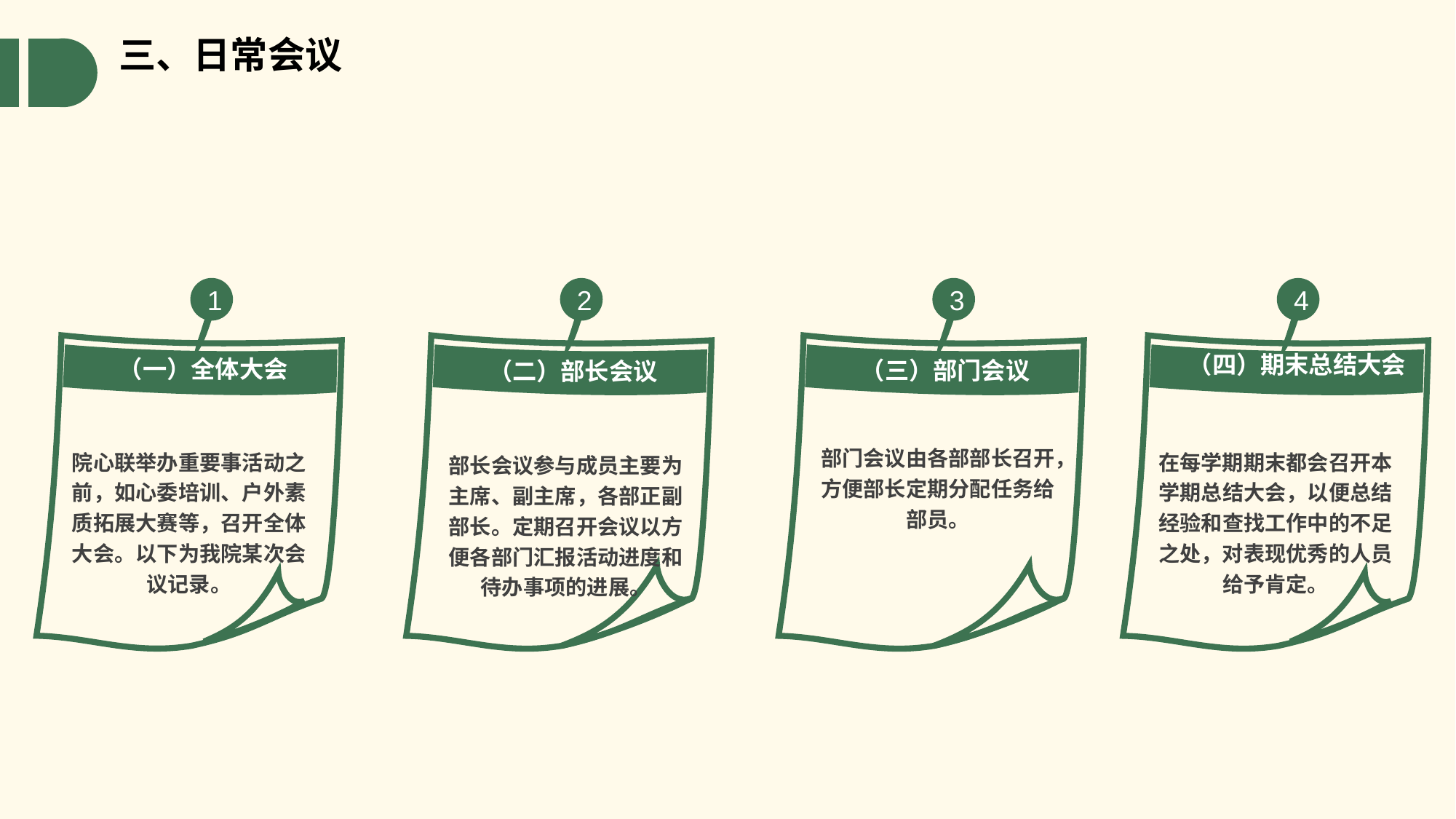

三、日常会议

1

（一）全体大会
院心联举办重要事活动之前，如心委培训、户外素质拓展大赛等，召开全体大会。以下为我院某次会议记录。

3

（三）部门会议
部门会议由各部部长召开，方便部长定期分配任务给部员。

2

（二）部长会议
部长会议参与成员主要为主席、副主席，各部正副部长。定期召开会议以方便各部门汇报活动进度和待办事项的进展。

4

（四）期末总结大会
在每学期期末都会召开本学期总结大会，以便总结经验和查找工作中的不足之处，对表现优秀的人员给予肯定。